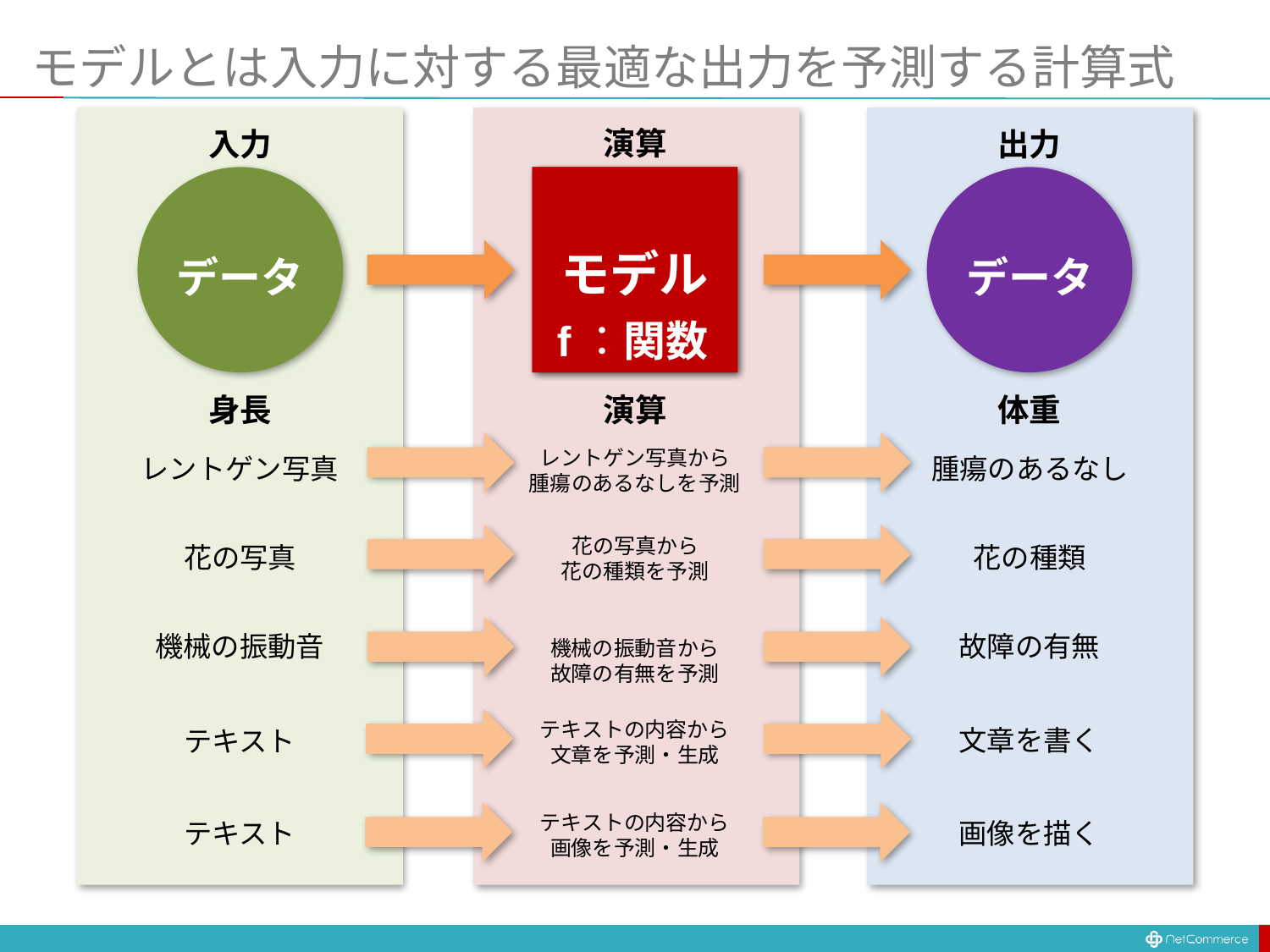

# モデルとは入力に対する最適な出力を予測する計算式

演算
入力
出力

計算式
身長から体重
を予測する

モデル

データ
データ
f：関数
演算
身長
体重

レントゲン写真から
腫瘍のあるなしを予測
レントゲン写真
腫瘍のあるなし

花の写真から
花の種類を予測
花の写真
花の種類

機械の振動音
故障の有無
機械の振動音から
故障の有無を予測

テキストの内容から
文章を予測・生成
文章を書く
テキスト

テキストの内容から
画像を予測・生成
画像を描く
テキスト